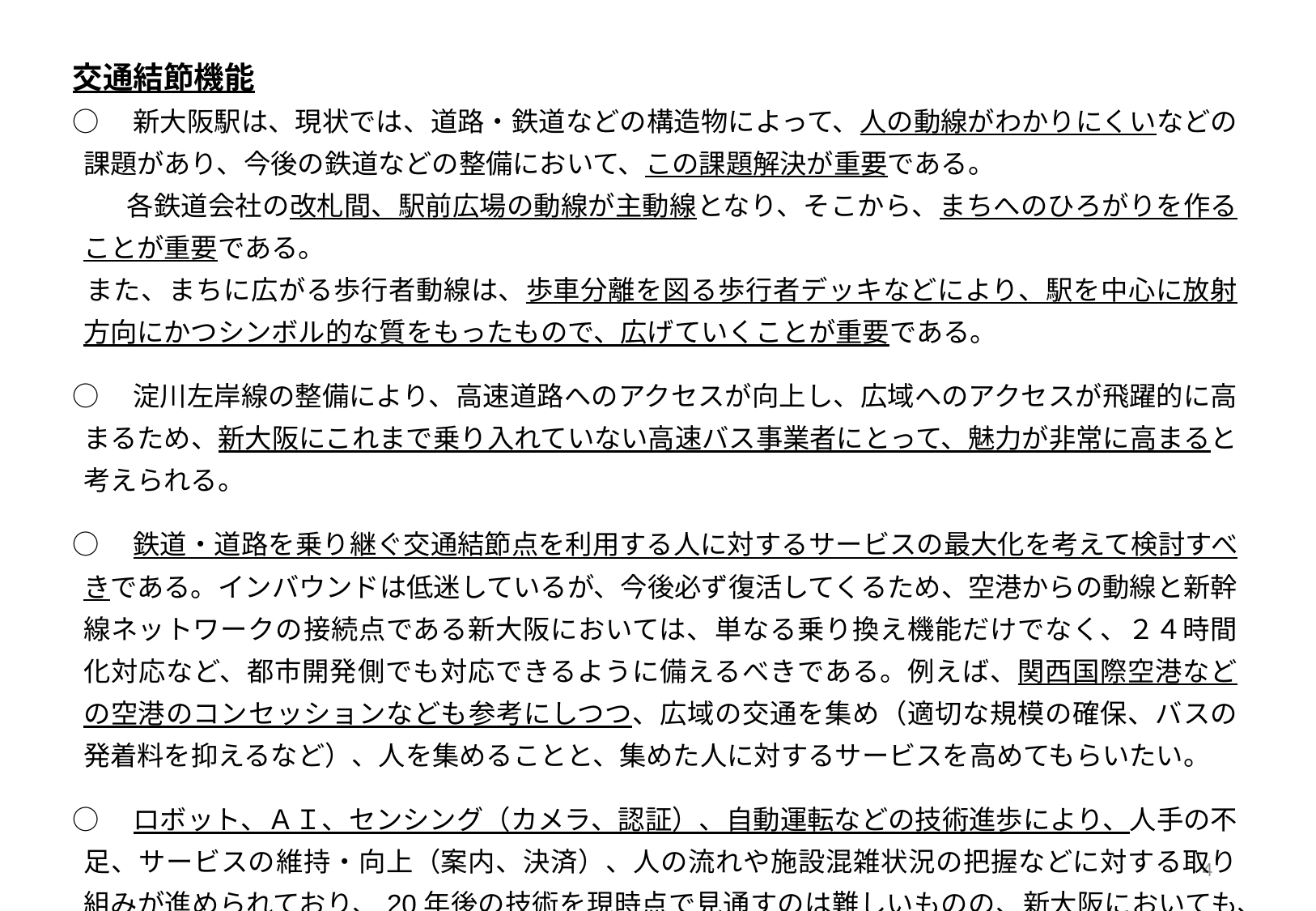

交通結節機能
○　新大阪駅は、現状では、道路・鉄道などの構造物によって、人の動線がわかりにくいなどの課題があり、今後の鉄道などの整備において、この課題解決が重要である。
　　各鉄道会社の改札間、駅前広場の動線が主動線となり、そこから、まちへのひろがりを作ることが重要である。
 また、まちに広がる歩行者動線は、歩車分離を図る歩行者デッキなどにより、駅を中心に放射方向にかつシンボル的な質をもったもので、広げていくことが重要である。

○　淀川左岸線の整備により、高速道路へのアクセスが向上し、広域へのアクセスが飛躍的に高まるため、新大阪にこれまで乗り入れていない高速バス事業者にとって、魅力が非常に高まると考えられる。

○　鉄道・道路を乗り継ぐ交通結節点を利用する人に対するサービスの最大化を考えて検討すべきである。インバウンドは低迷しているが、今後必ず復活してくるため、空港からの動線と新幹線ネットワークの接続点である新大阪においては、単なる乗り換え機能だけでなく、２４時間化対応など、都市開発側でも対応できるように備えるべきである。例えば、関西国際空港などの空港のコンセッションなども参考にしつつ、広域の交通を集め（適切な規模の確保、バスの発着料を抑えるなど）、人を集めることと、集めた人に対するサービスを高めてもらいたい。

○　ロボット、ＡＩ、センシング（カメラ、認証）、自動運転などの技術進歩により、人手の不足、サービスの維持・向上（案内、決済）、人の流れや施設混雑状況の把握などに対する取り組みが進められており、20年後の技術を現時点で見通すのは難しいものの、新大阪においても、導入していくべき内容は多い。
4